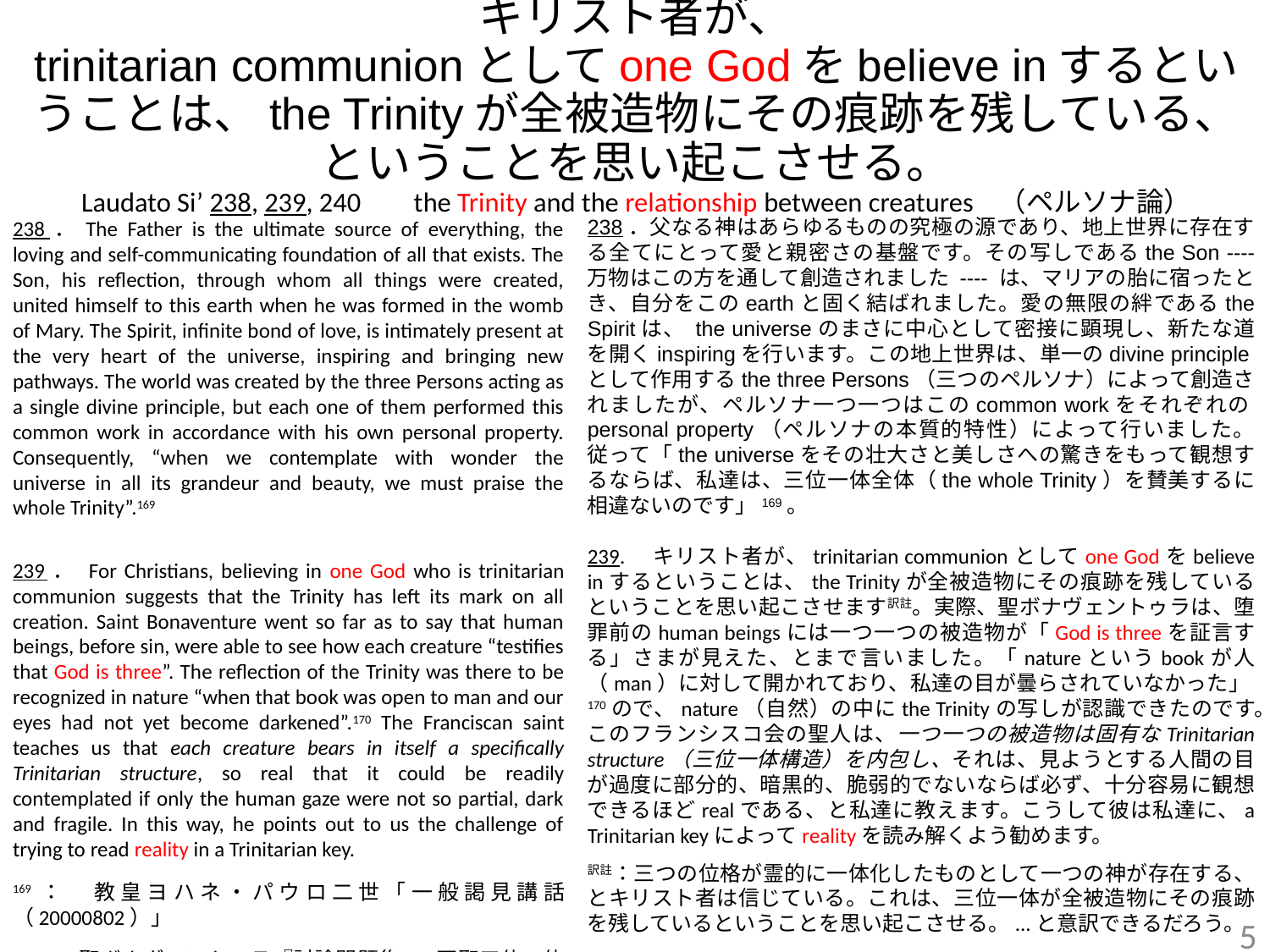

キリスト者が、
trinitarian communionとしてone Godをbelieve inするということは、the Trinityが全被造物にその痕跡を残している、
ということを思い起こさせる。
Laudato Si’ 238, 239, 240 　 the Trinity and the relationship between creatures   （ペルソナ論）

238．父なる神はあらゆるものの究極の源であり、地上世界に存在する全てにとって愛と親密さの基盤です。その写しであるthe Son ---- 万物はこの方を通して創造されました ---- は、マリアの胎に宿ったとき、自分をこのearthと固く結ばれました。愛の無限の絆であるthe Spiritは、 the universeのまさに中心として密接に顕現し、新たな道を開くinspiringを行います。この地上世界は、単一のdivine principleとして作用するthe three Persons（三つのペルソナ）によって創造されましたが、ペルソナ一つ一つはこのcommon workをそれぞれのpersonal property（ペルソナの本質的特性）によって行いました。従って「the universeをその壮大さと美しさへの驚きをもって観想するならば、私達は、三位一体全体（the whole Trinity）を賛美するに相違ないのです」169。

239.　キリスト者が、trinitarian communionとしてone Godをbelieve inするということは、the Trinityが全被造物にその痕跡を残しているということを思い起こさせます訳註。実際、聖ボナヴェントゥラは、堕罪前のhuman beingsには一つ一つの被造物が「God is threeを証言する」さまが見えた、とまで言いました。「natureというbookが人（man）に対して開かれており、私達の目が曇らされていなかった」170ので、nature（自然）の中にthe Trinityの写しが認識できたのです。このフランシスコ会の聖人は、一つ一つの被造物は固有なTrinitarian structure（三位一体構造）を内包し、それは、見ようとする人間の目が過度に部分的、暗黒的、脆弱的でないならば必ず、十分容易に観想できるほどrealである、と私達に教えます。こうして彼は私達に、a Trinitarian keyによってrealityを読み解くよう勧めます。

訳註：三つの位格が霊的に一体化したものとして一つの神が存在する、とキリスト者は信じている。これは、三位一体が全被造物にその痕跡を残しているということを思い起こさせる。...と意訳できるだろう。
238．The Father is the ultimate source of everything, the loving and self-communicating foundation of all that exists. The Son, his reflection, through whom all things were created, united himself to this earth when he was formed in the womb of Mary. The Spirit, infinite bond of love, is intimately present at the very heart of the universe, inspiring and bringing new pathways. The world was created by the three Persons acting as a single divine principle, but each one of them performed this common work in accordance with his own personal property. Consequently, “when we contemplate with wonder the universe in all its grandeur and beauty, we must praise the whole Trinity”.169

239． For Christians, believing in one God who is trinitarian communion suggests that the Trinity has left its mark on all creation. Saint Bonaventure went so far as to say that human beings, before sin, were able to see how each creature “testifies that God is three”. The reflection of the Trinity was there to be recognized in nature “when that book was open to man and our eyes had not yet become darkened”.170 The Franciscan saint teaches us that each creature bears in itself a specifically Trinitarian structure, so real that it could be readily contemplated if only the human gaze were not so partial, dark and fragile. In this way, he points out to us the challenge of trying to read reality in a Trinitarian key.
169：　教皇ヨハネ・パウロ二世「一般謁見講話（20000802）」
170：　聖ボナヴェントゥラ『討論問題集----至聖三位一体の神秘について』

5